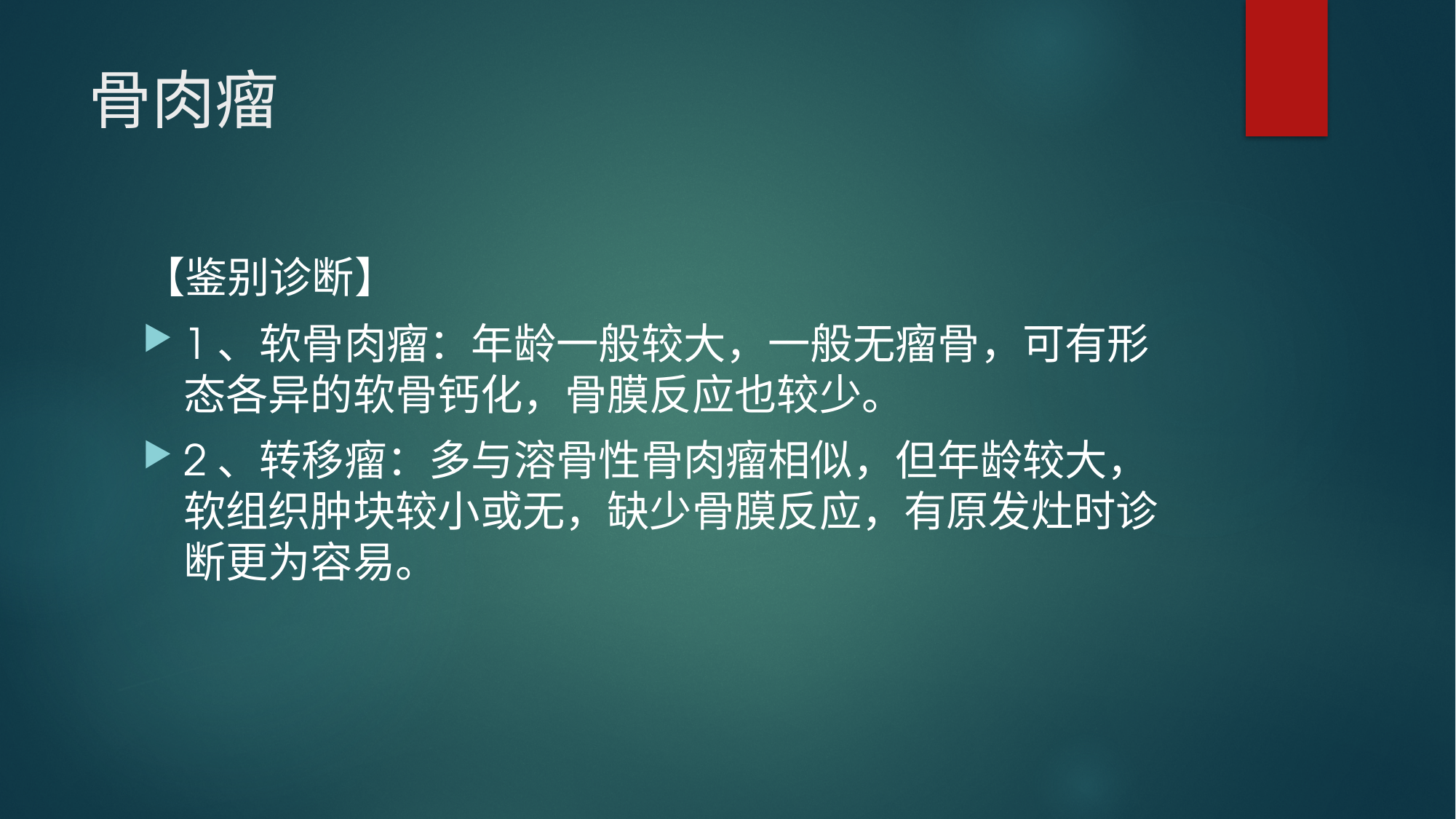

# 骨肉瘤
【鉴别诊断】
1、软骨肉瘤：年龄一般较大，一般无瘤骨，可有形态各异的软骨钙化，骨膜反应也较少。
2、转移瘤：多与溶骨性骨肉瘤相似，但年龄较大，软组织肿块较小或无，缺少骨膜反应，有原发灶时诊断更为容易。